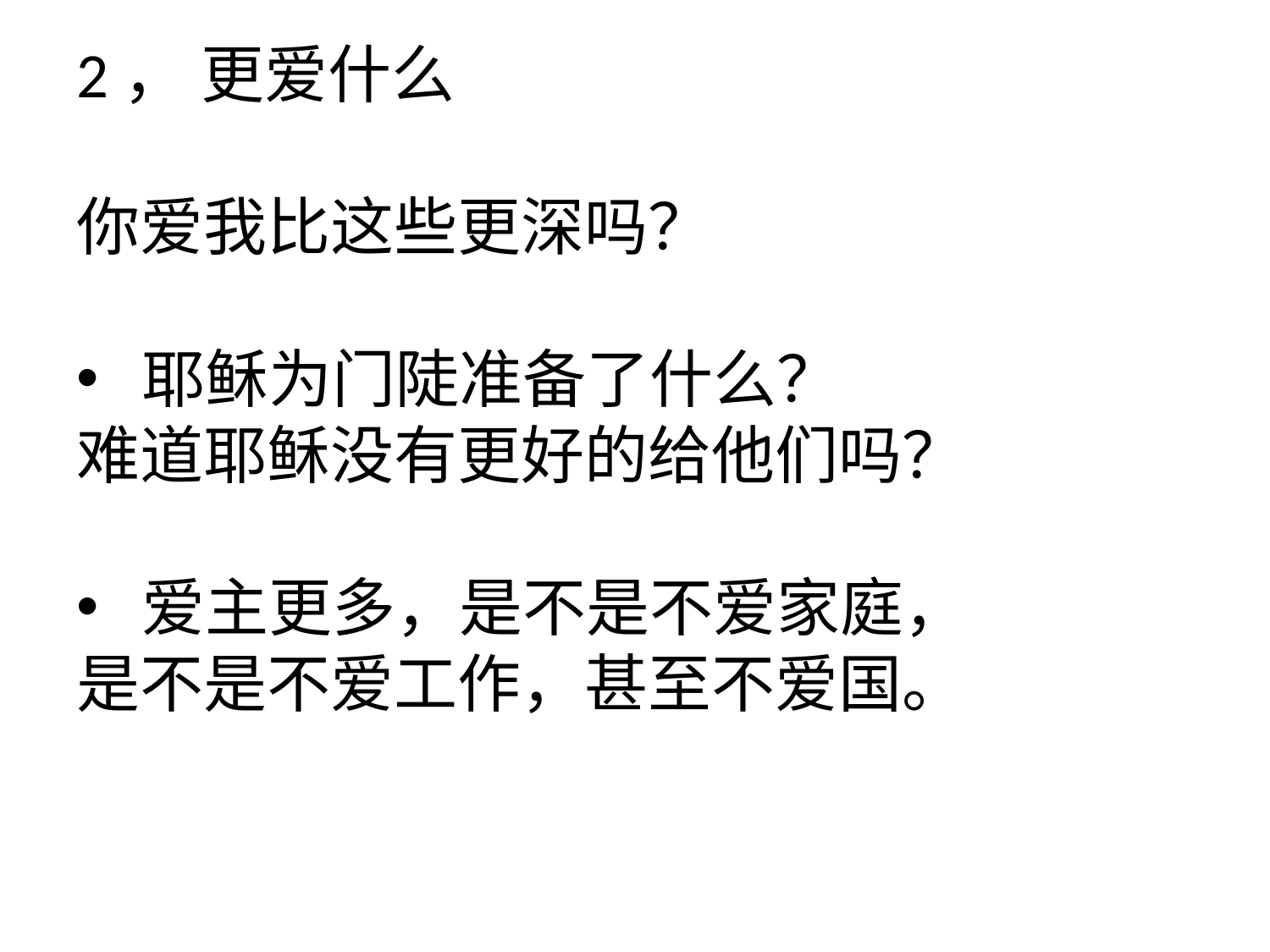

2， 更爱什么

你爱我比这些更深吗？

  耶稣为门陡准备了什么？
难道耶稣没有更好的给他们吗？

  爱主更多，是不是不爱家庭，
是不是不爱工作，甚至不爱国。